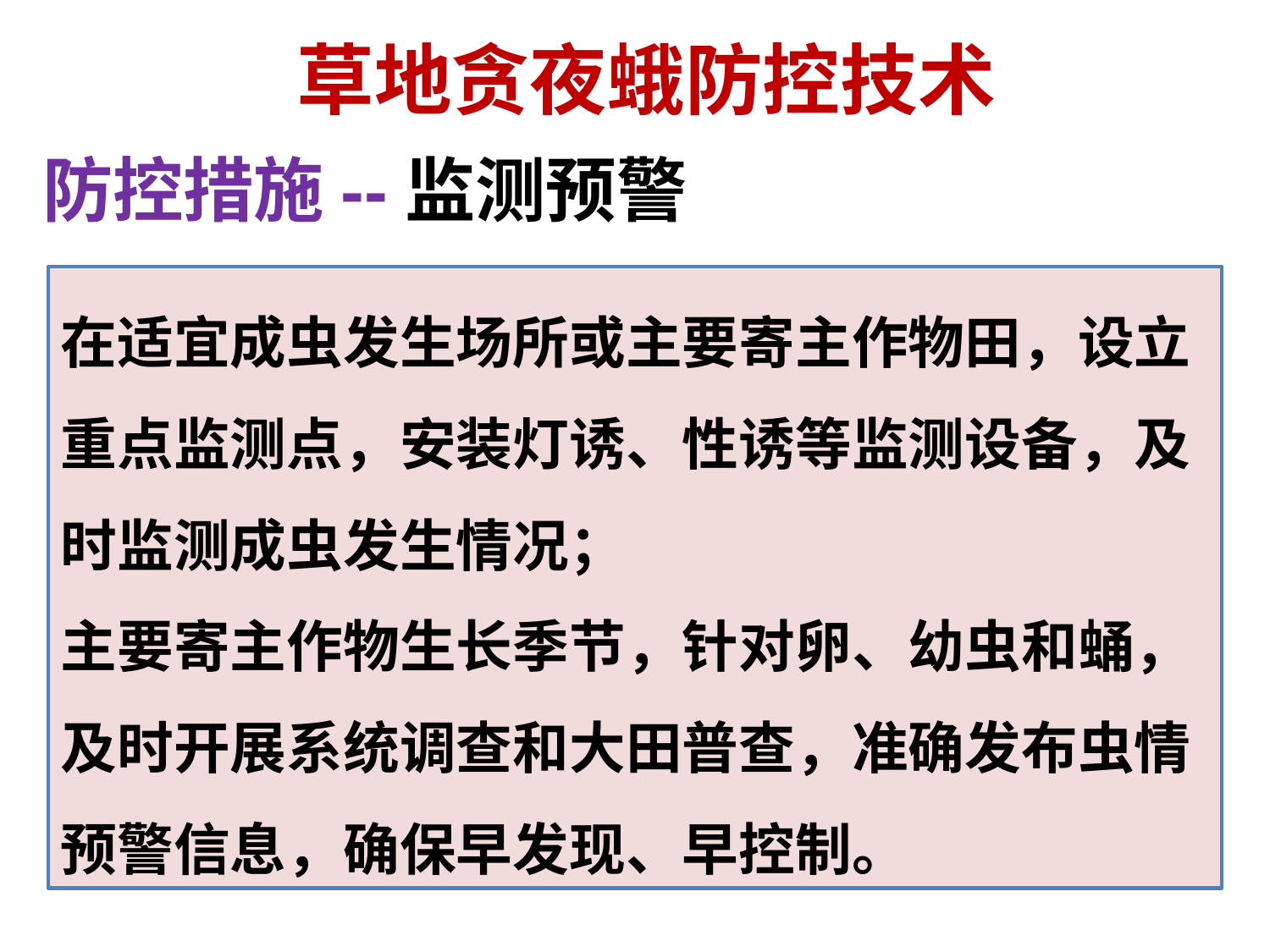

# 草地贪夜蛾防控技术
防控措施--监测预警
在适宜成虫发生场所或主要寄主作物田，设立重点监测点，安装灯诱、性诱等监测设备，及时监测成虫发生情况；
主要寄主作物生长季节，针对卵、幼虫和蛹，及时开展系统调查和大田普查，准确发布虫情预警信息，确保早发现、早控制。